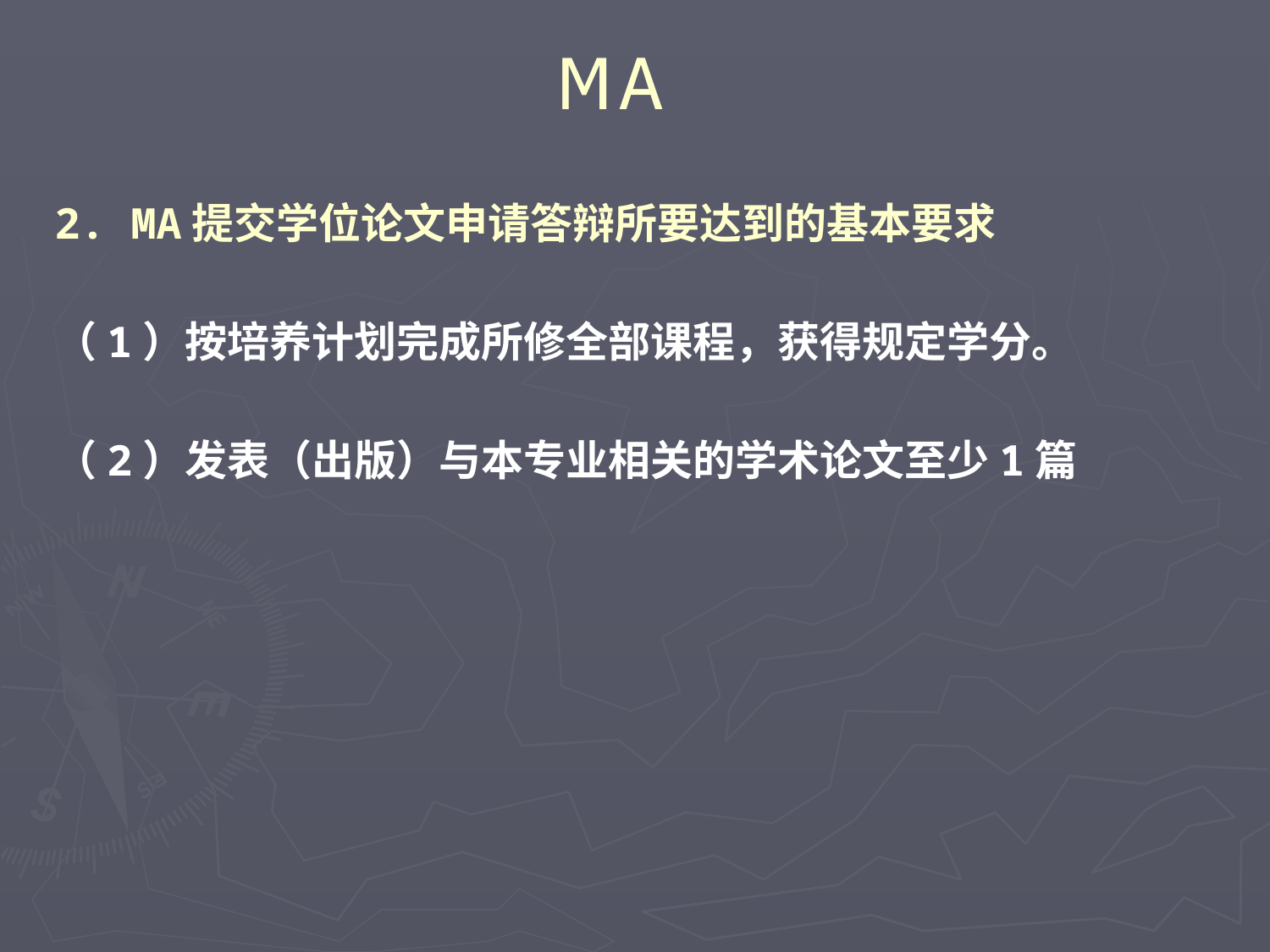

MA
2. MA提交学位论文申请答辩所要达到的基本要求

（1）按培养计划完成所修全部课程，获得规定学分。

（2）发表（出版）与本专业相关的学术论文至少1篇